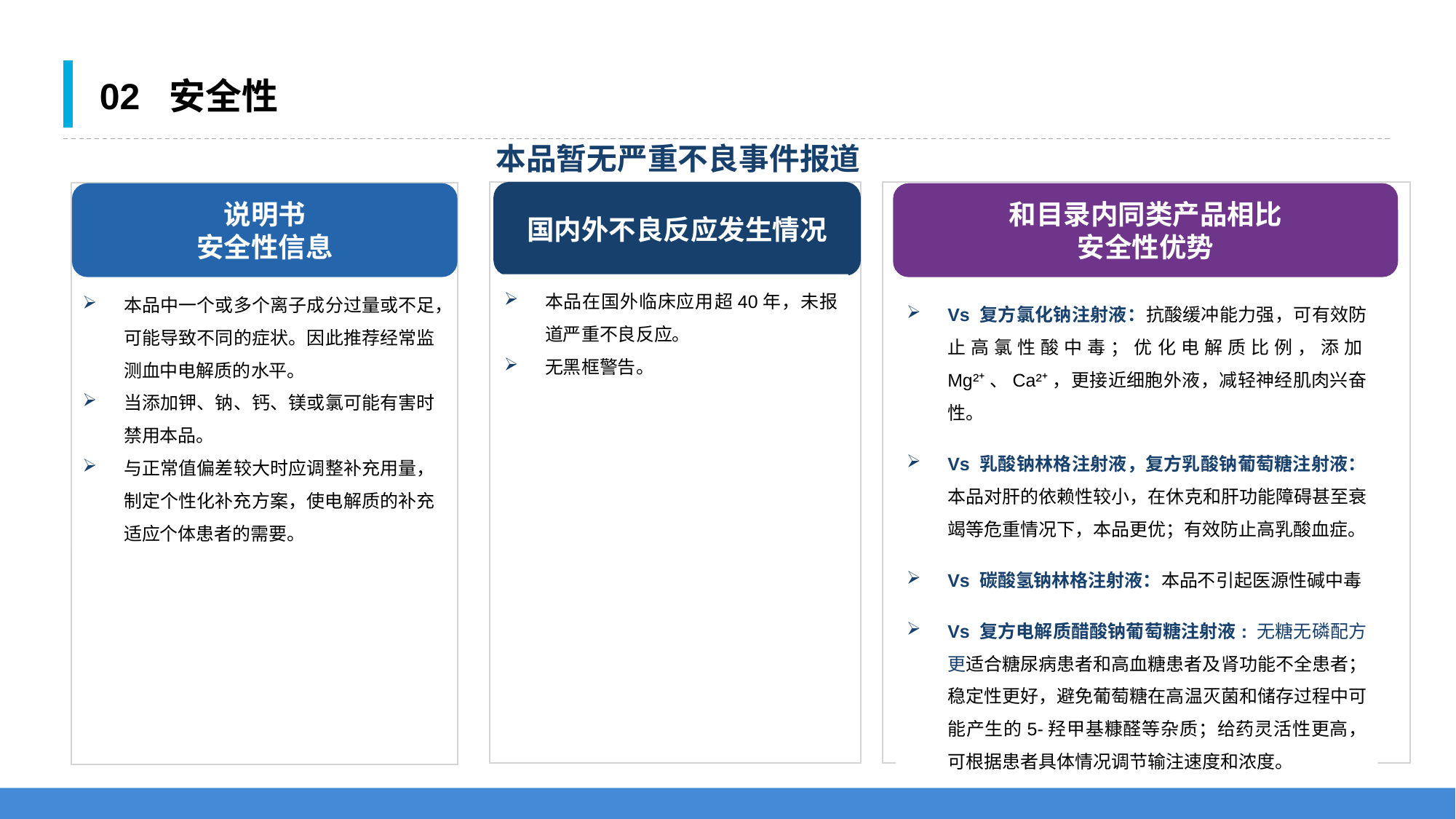

02  安全性
本品暂无严重不良事件报道

国内外不良反应发生情况

说明书
安全性信息
和目录内同类产品相比
安全性优势
本品在国外临床应用超40年，未报道严重不良反应。
无黑框警告。
本品中一个或多个离子成分过量或不足，可能导致不同的症状。因此推荐经常监测血中电解质的水平。
当添加钾、钠、钙、镁或氯可能有害时禁用本品。
与正常值偏差较大时应调整补充用量，制定个性化补充方案，使电解质的补充适应个体患者的需要。
Vs 复方氯化钠注射液：抗酸缓冲能力强，可有效防止高氯性酸中毒；优化电解质比例，添加Mg²⁺、Ca²⁺，更接近细胞外液，减轻神经肌肉兴奋性。
Vs 乳酸钠林格注射液，复方乳酸钠葡萄糖注射液：本品对肝的依赖性较小，在休克和肝功能障碍甚至衰竭等危重情况下，本品更优；有效防止高乳酸血症。
Vs 碳酸氢钠林格注射液：本品不引起医源性碱中毒
Vs 复方电解质醋酸钠葡萄糖注射液: 无糖无磷配方更适合糖尿病患者和高血糖患者及肾功能不全患者；稳定性更好，避免葡萄糖在高温灭菌和储存过程中可能产生的5-羟甲基糠醛等杂质；给药灵活性更高，可根据患者具体情况调节输注速度和浓度。